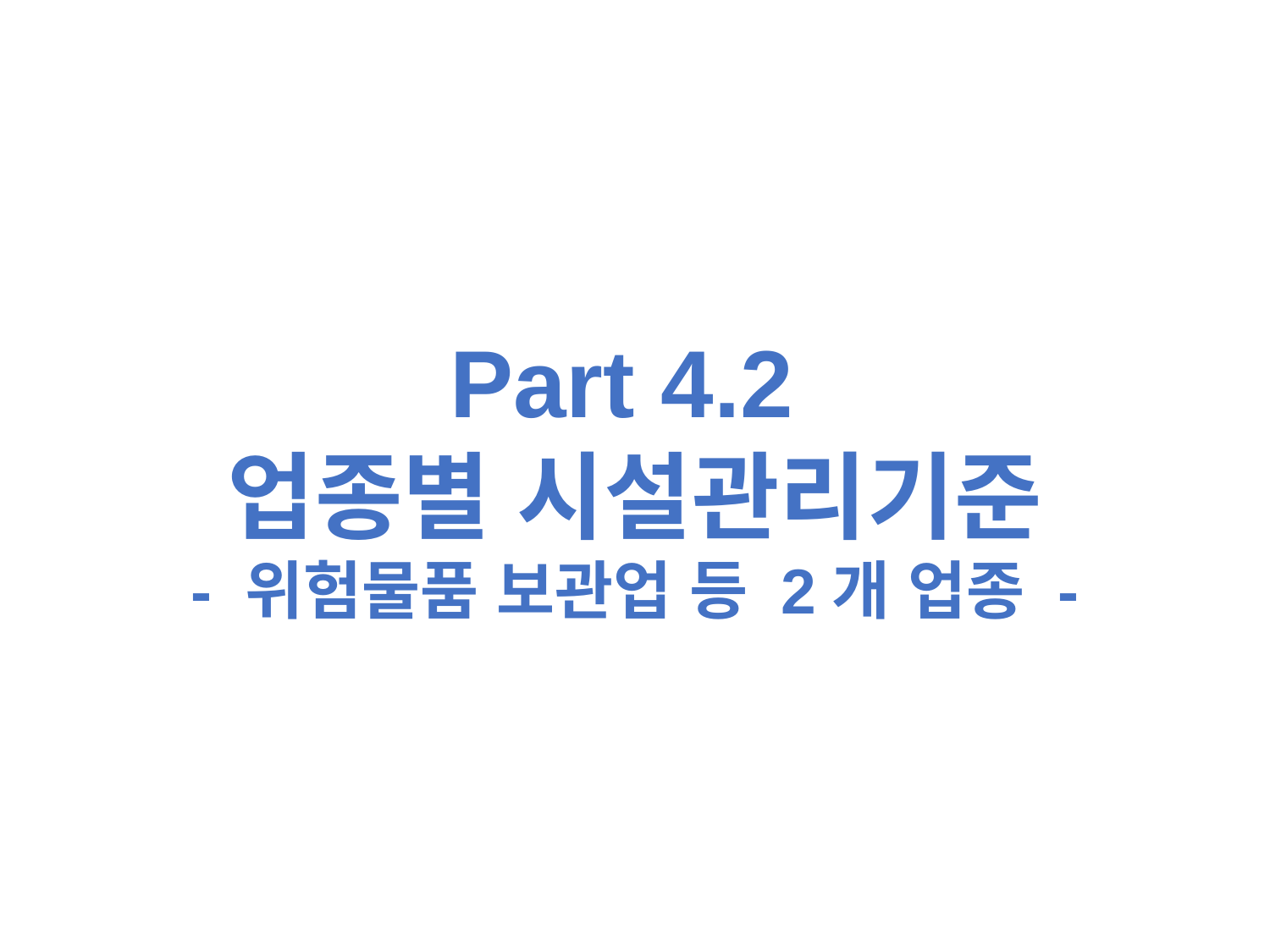

Part 4.2
업종별 시설관리기준
- 위험물품 보관업 등 2개 업종 -